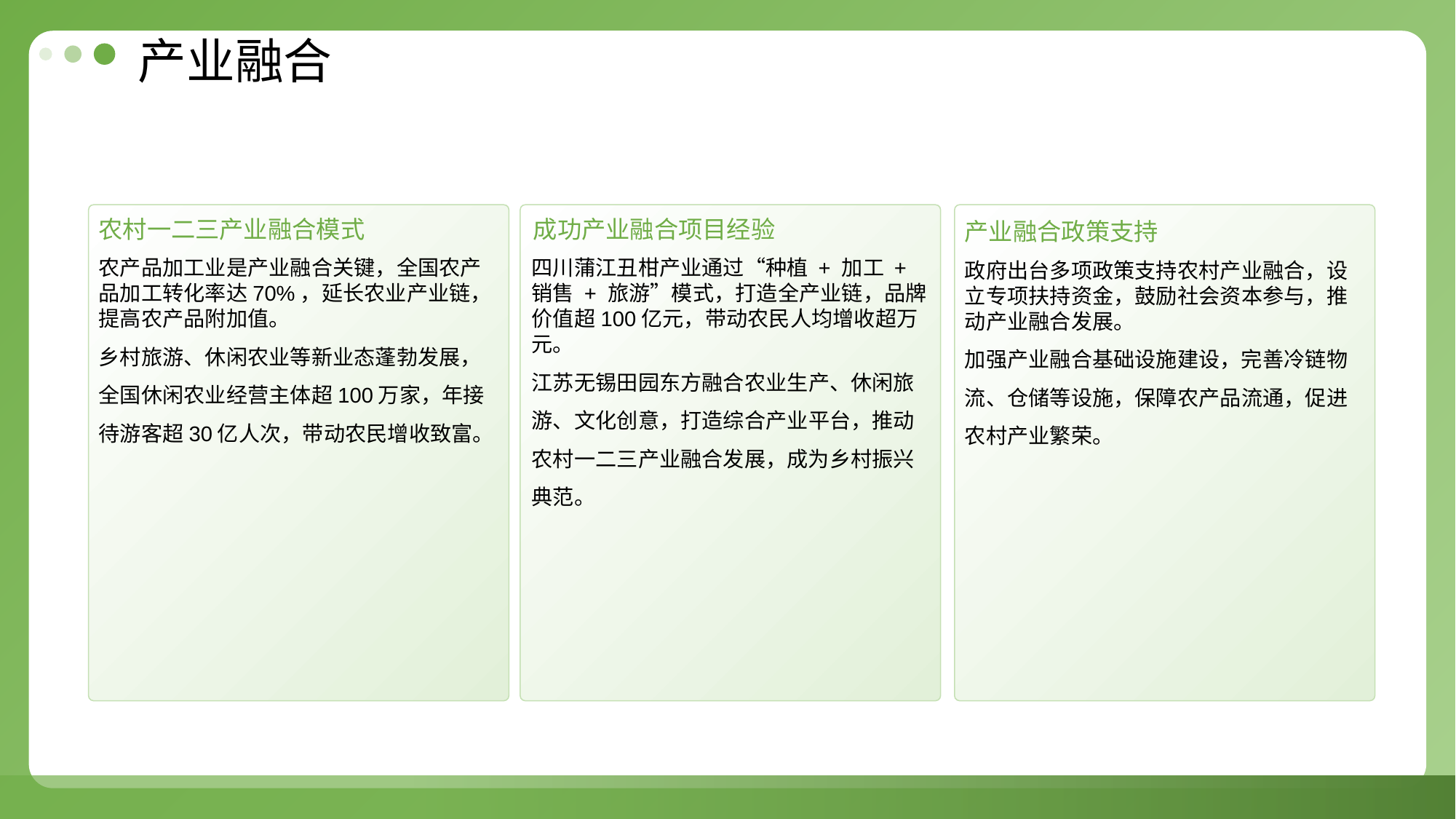

产业融合

农村一二三产业融合模式

成功产业融合项目经验

产业融合政策支持
农产品加工业是产业融合关键，全国农产品加工转化率达70%，延长农业产业链，提高农产品附加值。
乡村旅游、休闲农业等新业态蓬勃发展，全国休闲农业经营主体超100万家，年接待游客超30亿人次，带动农民增收致富。
四川蒲江丑柑产业通过“种植 + 加工 + 销售 + 旅游”模式，打造全产业链，品牌价值超100亿元，带动农民人均增收超万元。
江苏无锡田园东方融合农业生产、休闲旅游、文化创意，打造综合产业平台，推动农村一二三产业融合发展，成为乡村振兴典范。
政府出台多项政策支持农村产业融合，设立专项扶持资金，鼓励社会资本参与，推动产业融合发展。
加强产业融合基础设施建设，完善冷链物流、仓储等设施，保障农产品流通，促进农村产业繁荣。